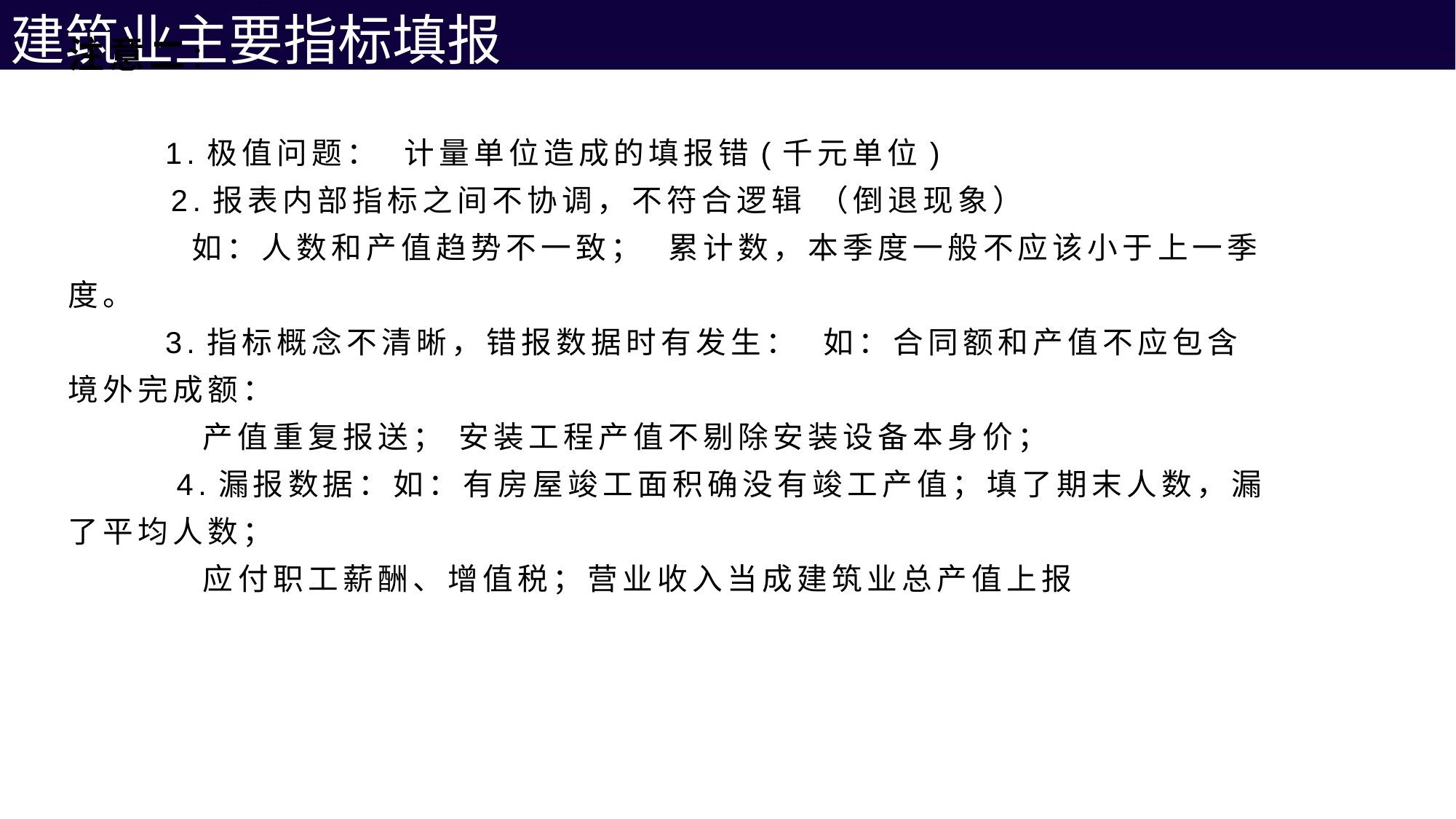

建筑业主要指标填报
注意二：
        1.极值问题：  计量单位造成的填报错(千元单位)
        2.报表内部指标之间不协调，不符合逻辑 （倒退现象）
           如：人数和产值趋势不一致；  累计数，本季度一般不应该小于上一季度。
        3.指标概念不清晰，错报数据时有发生：  如：合同额和产值不应包含境外完成额：
            产值重复报送； 安装工程产值不剔除安装设备本身价；
         4.漏报数据：如：有房屋竣工面积确没有竣工产值；填了期末人数，漏了平均人数；
            应付职工薪酬、增值税；营业收入当成建筑业总产值上报